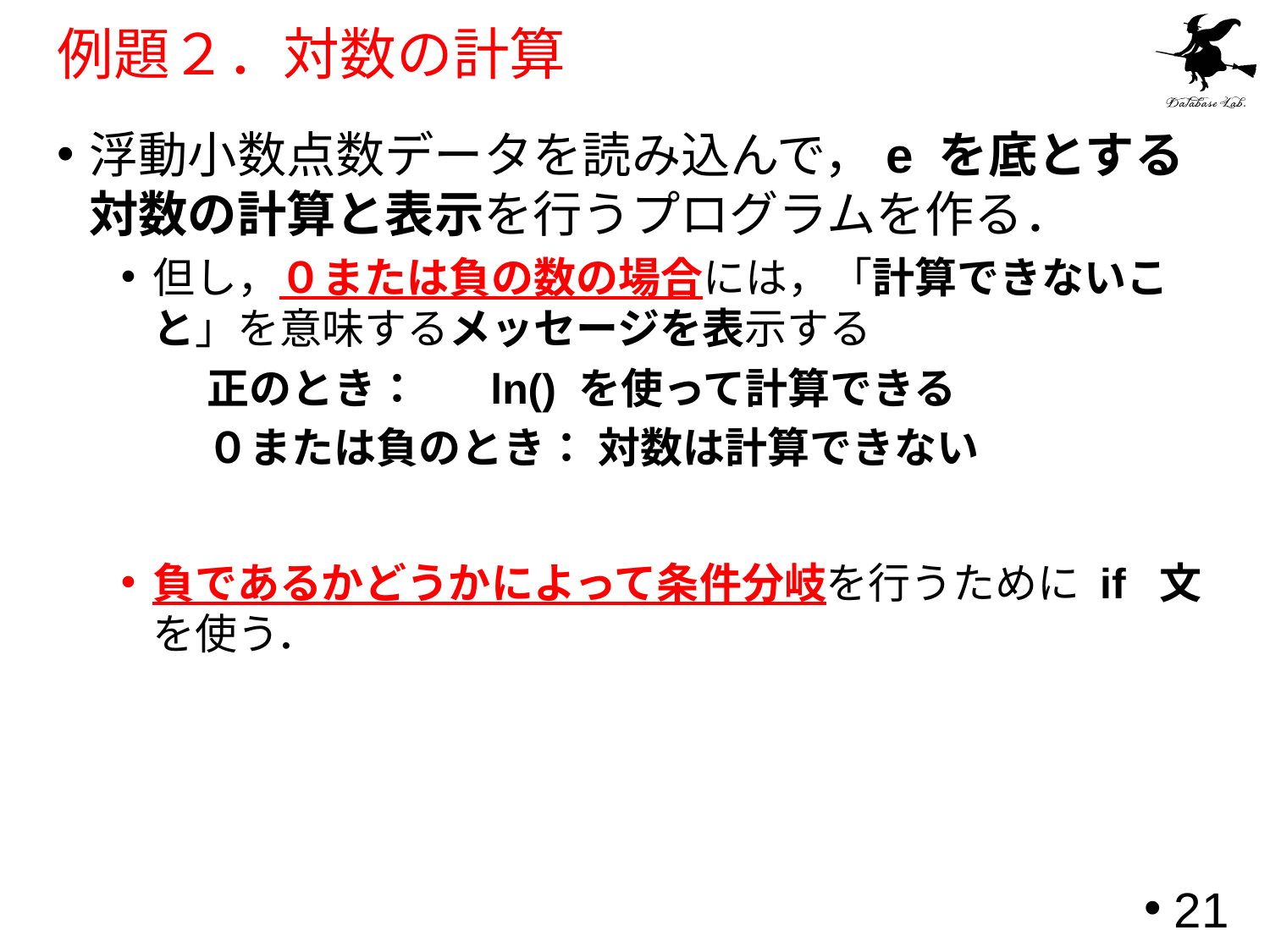

# 例題２．対数の計算
浮動小数点数データを読み込んで，e を底とする対数の計算と表示を行うプログラムを作る．
但し，０または負の数の場合には，「計算できないこと」を意味するメッセージを表示する
        正のとき：　  ln() を使って計算できる
        ０または負のとき： 対数は計算できない

負であるかどうかによって条件分岐を行うために if  文を使う．
21